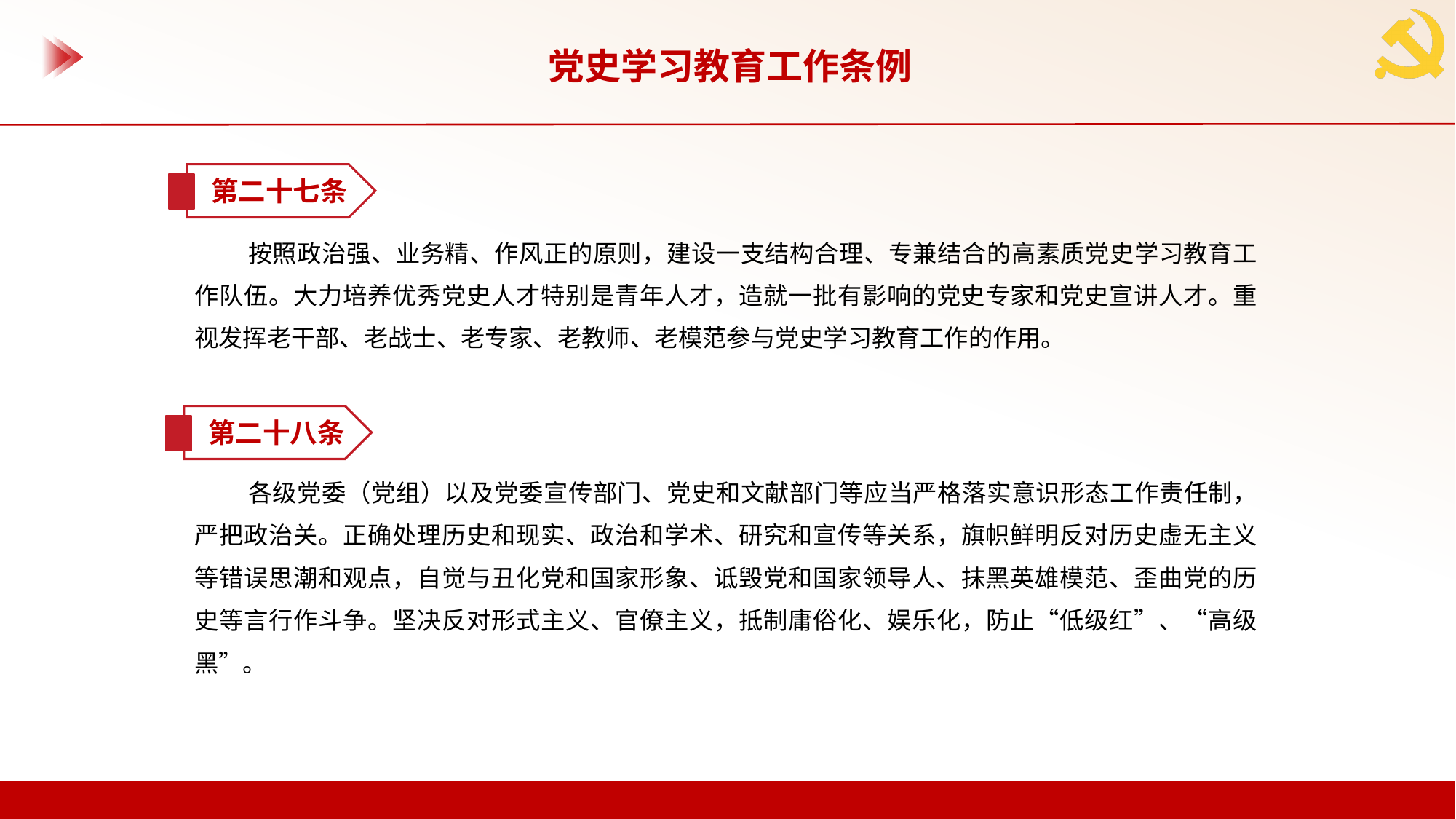

党史学习教育工作条例

第二十七条

按照政治强、业务精、作风正的原则，建设一支结构合理、专兼结合的高素质党史学习教育工作队伍。大力培养优秀党史人才特别是青年人才，造就一批有影响的党史专家和党史宣讲人才。重视发挥老干部、老战士、老专家、老教师、老模范参与党史学习教育工作的作用。

第二十八条

各级党委（党组）以及党委宣传部门、党史和文献部门等应当严格落实意识形态工作责任制，严把政治关。正确处理历史和现实、政治和学术、研究和宣传等关系，旗帜鲜明反对历史虚无主义等错误思潮和观点，自觉与丑化党和国家形象、诋毁党和国家领导人、抹黑英雄模范、歪曲党的历史等言行作斗争。坚决反对形式主义、官僚主义，抵制庸俗化、娱乐化，防止“低级红”、“高级黑”。